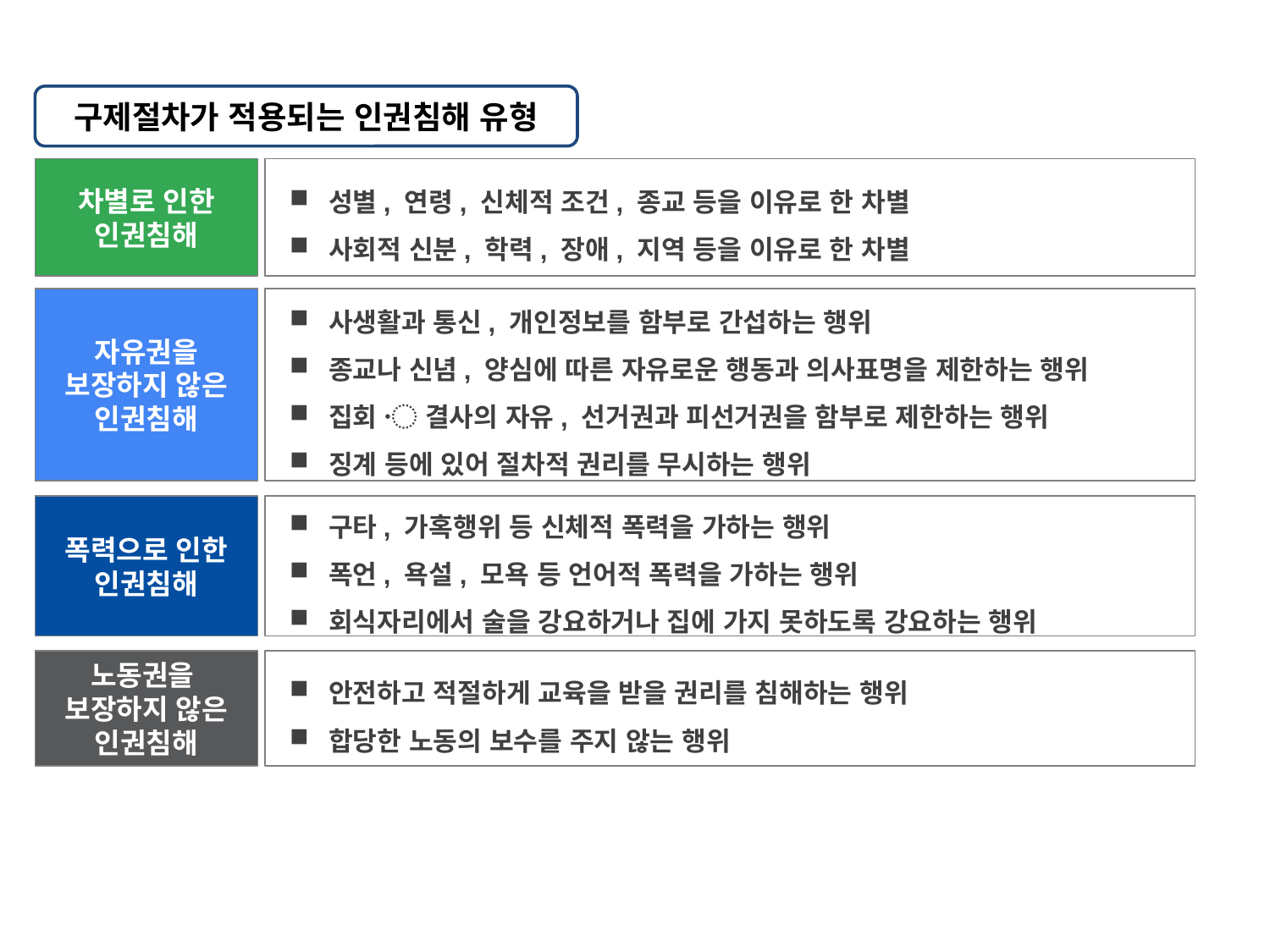

구제절차가 적용되는 인권침해 유형
차별로 인한
인권침해
성별, 연령, 신체적 조건, 종교 등을 이유로 한 차별
사회적 신분, 학력, 장애, 지역 등을 이유로 한 차별
자유권을
보장하지 않은
인권침해
사생활과 통신, 개인정보를 함부로 간섭하는 행위
종교나 신념, 양심에 따른 자유로운 행동과 의사표명을 제한하는 행위
집회 〮 결사의 자유, 선거권과 피선거권을 함부로 제한하는 행위
징계 등에 있어 절차적 권리를 무시하는 행위
폭력으로 인한
인권침해
구타, 가혹행위 등 신체적 폭력을 가하는 행위
폭언, 욕설, 모욕 등 언어적 폭력을 가하는 행위
회식자리에서 술을 강요하거나 집에 가지 못하도록 강요하는 행위
노동권을
보장하지 않은
인권침해
안전하고 적절하게 교육을 받을 권리를 침해하는 행위
합당한 노동의 보수를 주지 않는 행위